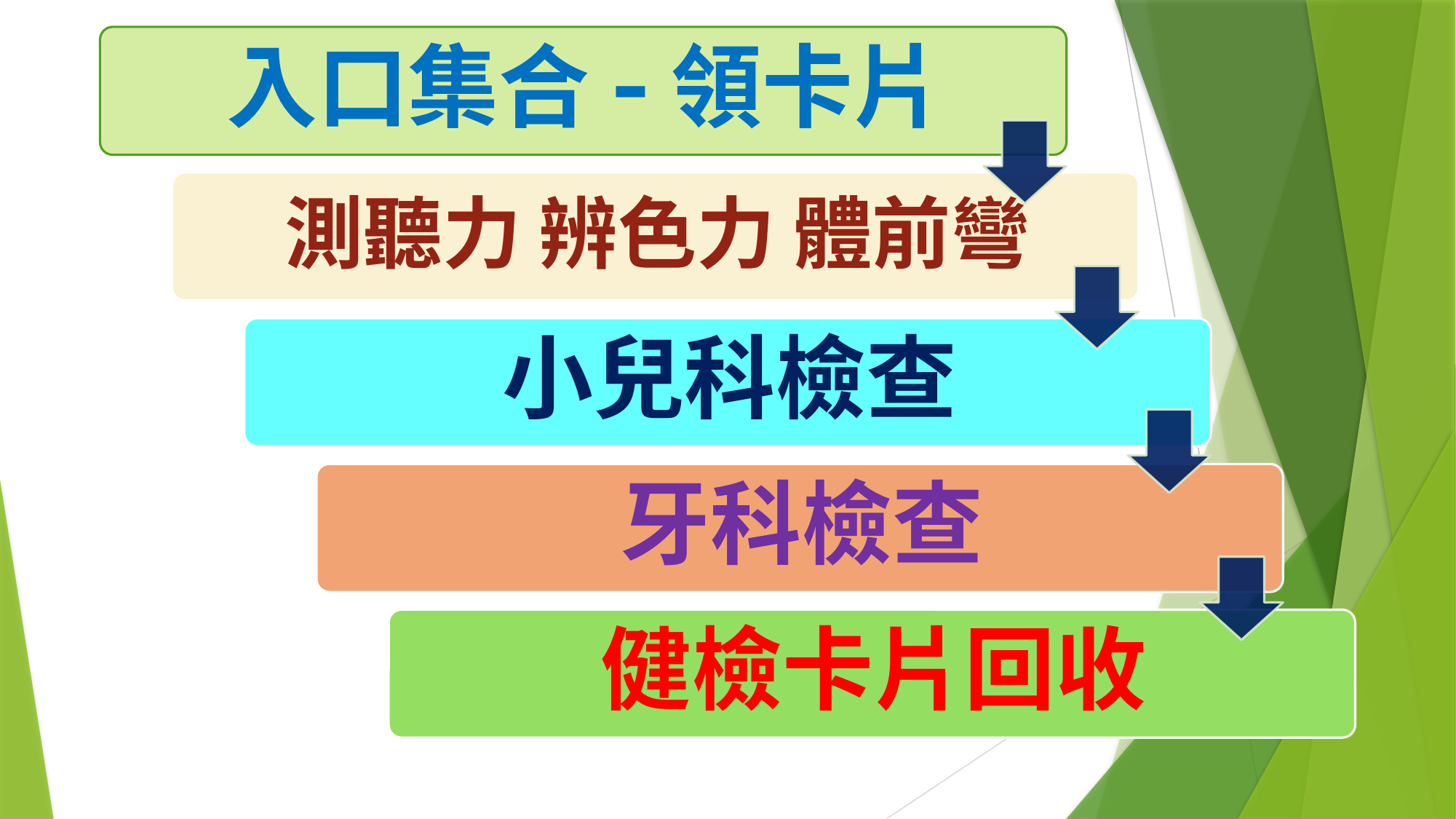

入口集合-領卡片
測聽力 辨色力 體前彎
小兒科檢查
牙科檢查
健檢卡片回收